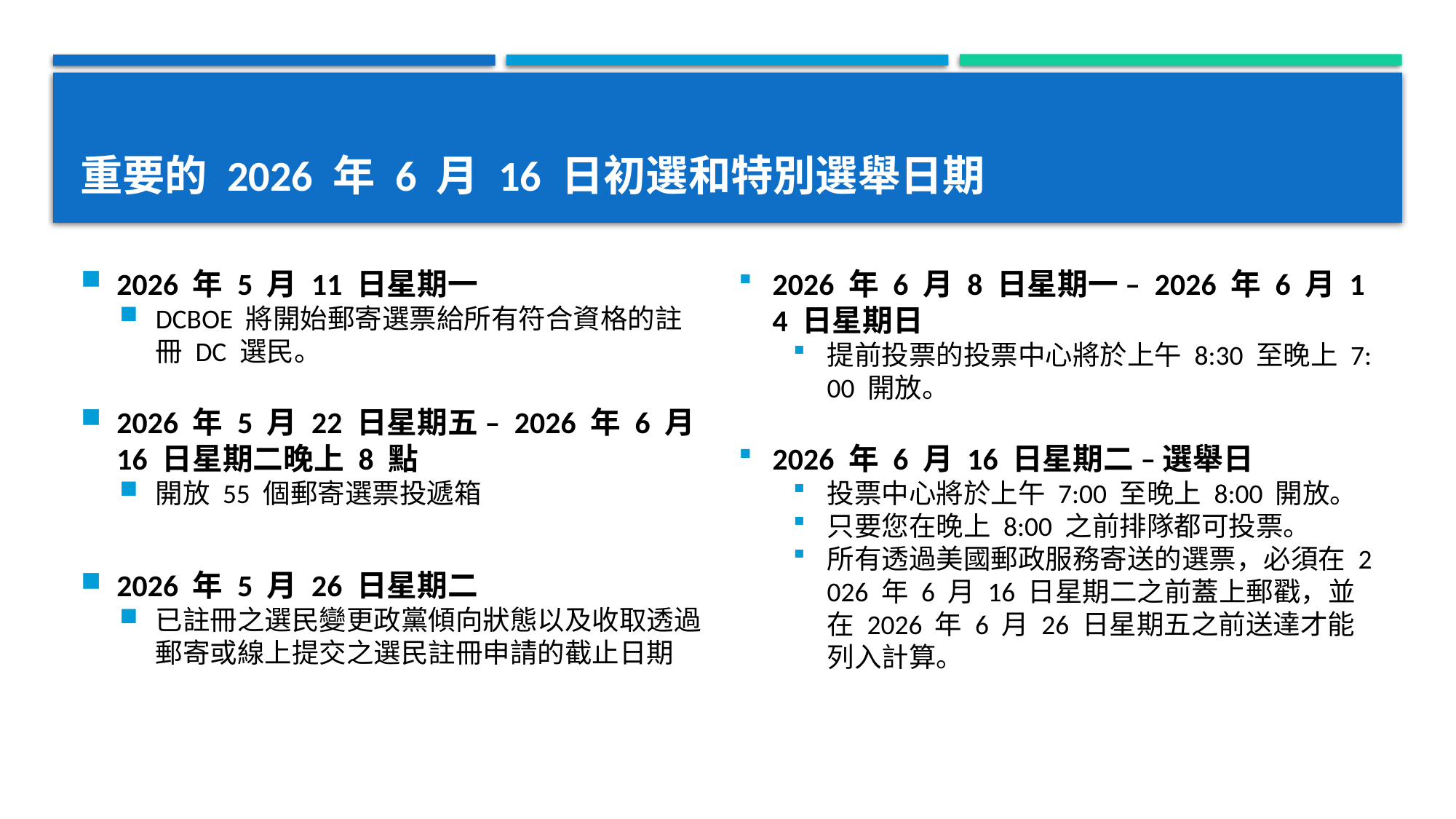

# 重要的 2026 年 6 月 16 日初選和特別選舉日期
2026 年 5 月 11 日星期一
DCBOE 將開始郵寄選票給所有符合資格的註冊 DC 選民。

2026 年 5 月 22 日星期五 – 2026 年 6 月 16 日星期二晚上 8 點
開放 55 個郵寄選票投遞箱

2026 年 5 月 26 日星期二
已註冊之選民變更政黨傾向狀態以及收取透過郵寄或線上提交之選民註冊申請的截止日期
2026 年 6 月 8 日星期一 – 2026 年 6 月 14 日星期日
提前投票的投票中心將於上午 8:30 至晚上 7:00 開放。

2026 年 6 月 16 日星期二 – 選舉日
投票中心將於上午 7:00 至晚上 8:00 開放。
只要您在晚上 8:00 之前排隊都可投票。
所有透過美國郵政服務寄送的選票，必須在 2026 年 6 月 16 日星期二之前蓋上郵戳，並在 2026 年 6 月 26 日星期五之前送達才能列入計算。